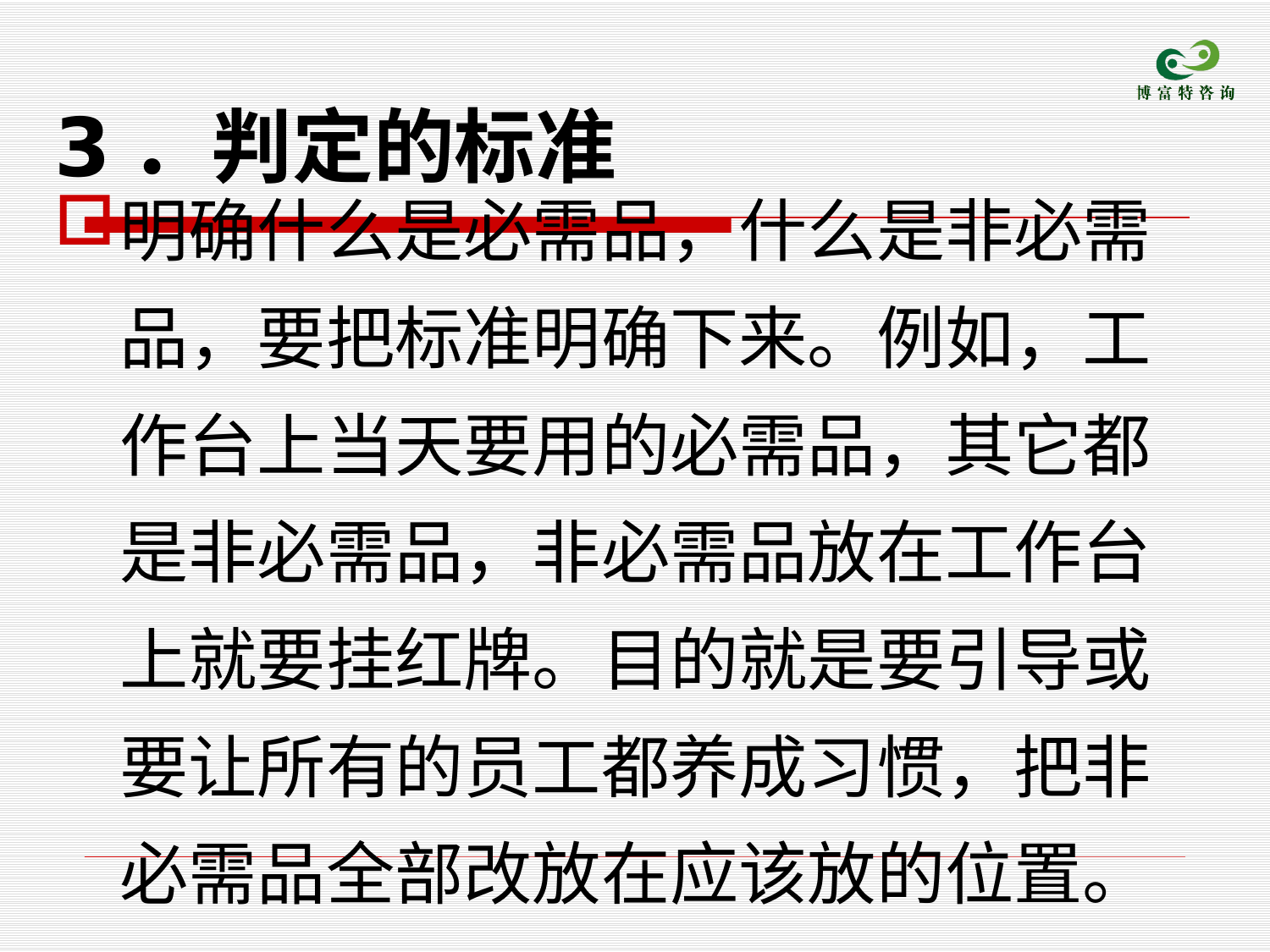

# 3．判定的标准
明确什么是必需品，什么是非必需品，要把标准明确下来。例如，工作台上当天要用的必需品，其它都是非必需品，非必需品放在工作台上就要挂红牌。目的就是要引导或要让所有的员工都养成习惯，把非必需品全部改放在应该放的位置。
488